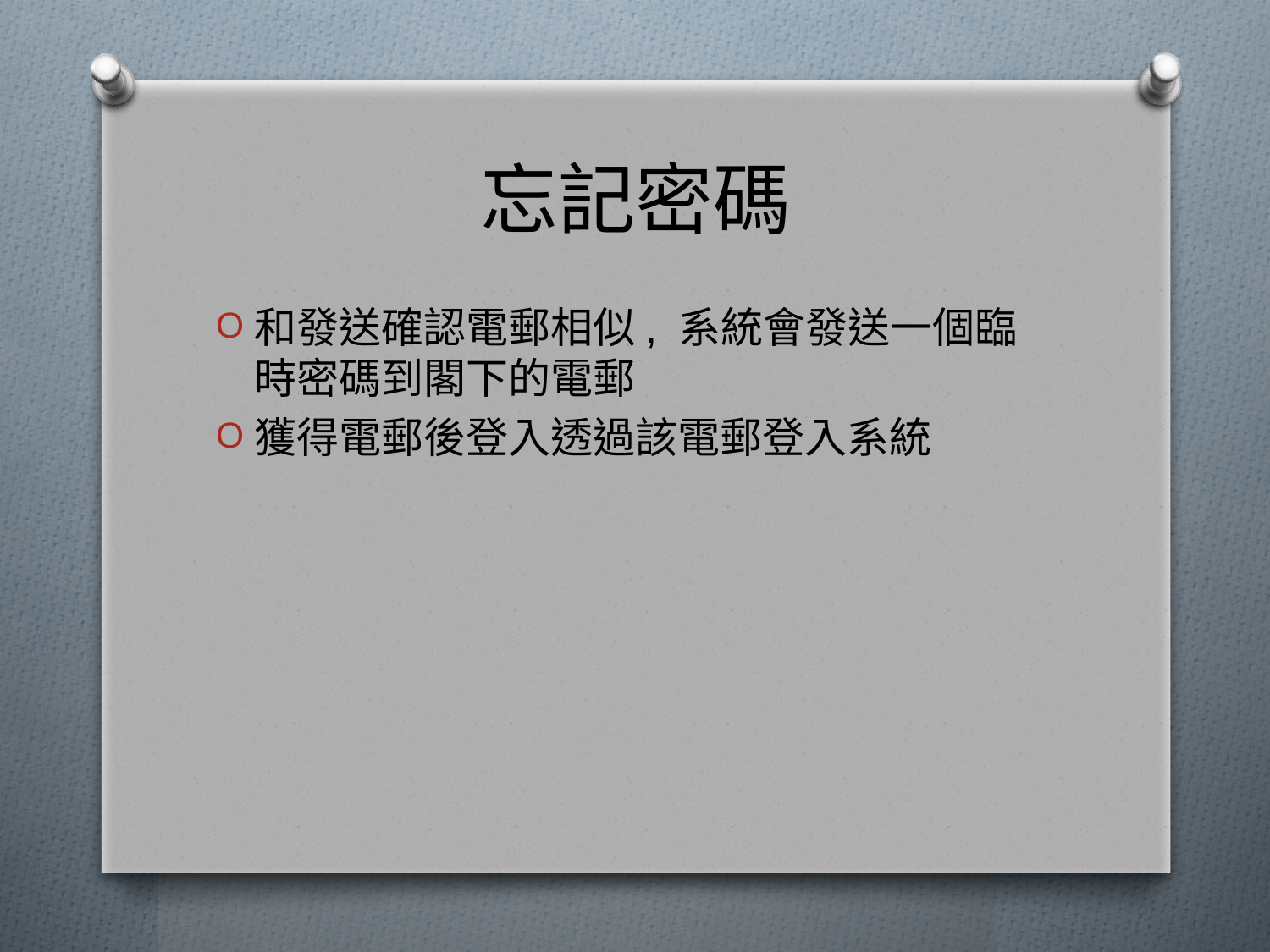

# 忘記密碼
和發送確認電郵相似, 系統會發送一個臨時密碼到閣下的電郵
獲得電郵後登入透過該電郵登入系統